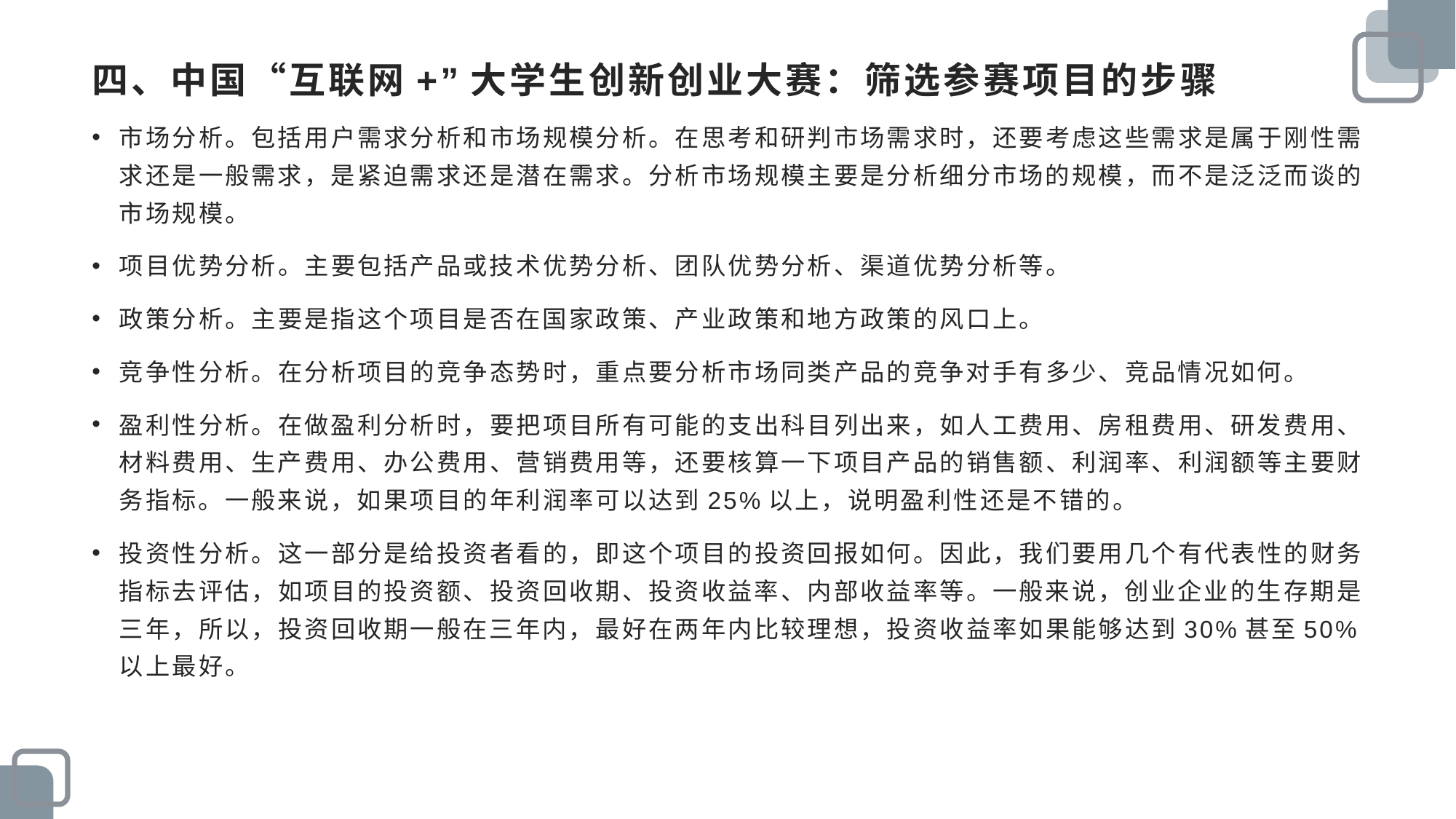

# 四、中国“互联网+”大学生创新创业大赛：筛选参赛项目的步骤
市场分析。包括用户需求分析和市场规模分析。在思考和研判市场需求时，还要考虑这些需求是属于刚性需求还是一般需求，是紧迫需求还是潜在需求。分析市场规模主要是分析细分市场的规模，而不是泛泛而谈的市场规模。
项目优势分析。主要包括产品或技术优势分析、团队优势分析、渠道优势分析等。
政策分析。主要是指这个项目是否在国家政策、产业政策和地方政策的风口上。
竞争性分析。在分析项目的竞争态势时，重点要分析市场同类产品的竞争对手有多少、竞品情况如何。
盈利性分析。在做盈利分析时，要把项目所有可能的支出科目列出来，如人工费用、房租费用、研发费用、材料费用、生产费用、办公费用、营销费用等，还要核算一下项目产品的销售额、利润率、利润额等主要财务指标。一般来说，如果项目的年利润率可以达到25%以上，说明盈利性还是不错的。
投资性分析。这一部分是给投资者看的，即这个项目的投资回报如何。因此，我们要用几个有代表性的财务指标去评估，如项目的投资额、投资回收期、投资收益率、内部收益率等。一般来说，创业企业的生存期是三年，所以，投资回收期一般在三年内，最好在两年内比较理想，投资收益率如果能够达到30%甚至50%以上最好。